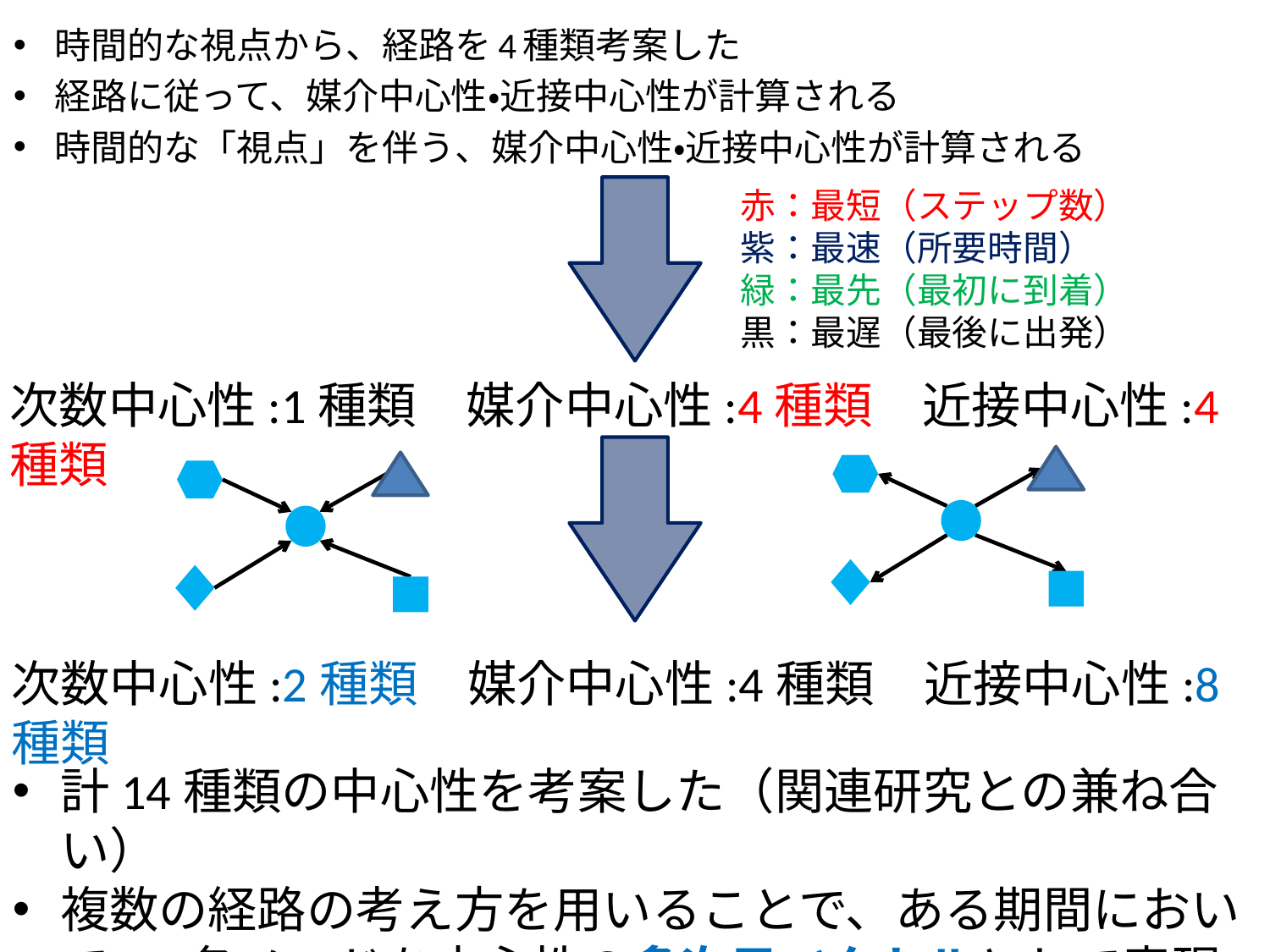

時間的な視点から、経路を4種類考案した
経路に従って、媒介中心性・近接中心性が計算される
時間的な「視点」を伴う、媒介中心性・近接中心性が計算される

赤：最短（ステップ数）
紫：最速（所要時間）
緑：最先（最初に到着）
黒：最遅（最後に出発）
次数中心性:1種類　媒介中心性:4種類　近接中心性:4種類

次数中心性:2種類　媒介中心性:4種類　近接中心性:8種類

計14種類の中心性を考案した（関連研究との兼ね合い）
複数の経路の考え方を用いることで、ある期間において	各ノードを中心性の多次元ベクトルとして表現できる